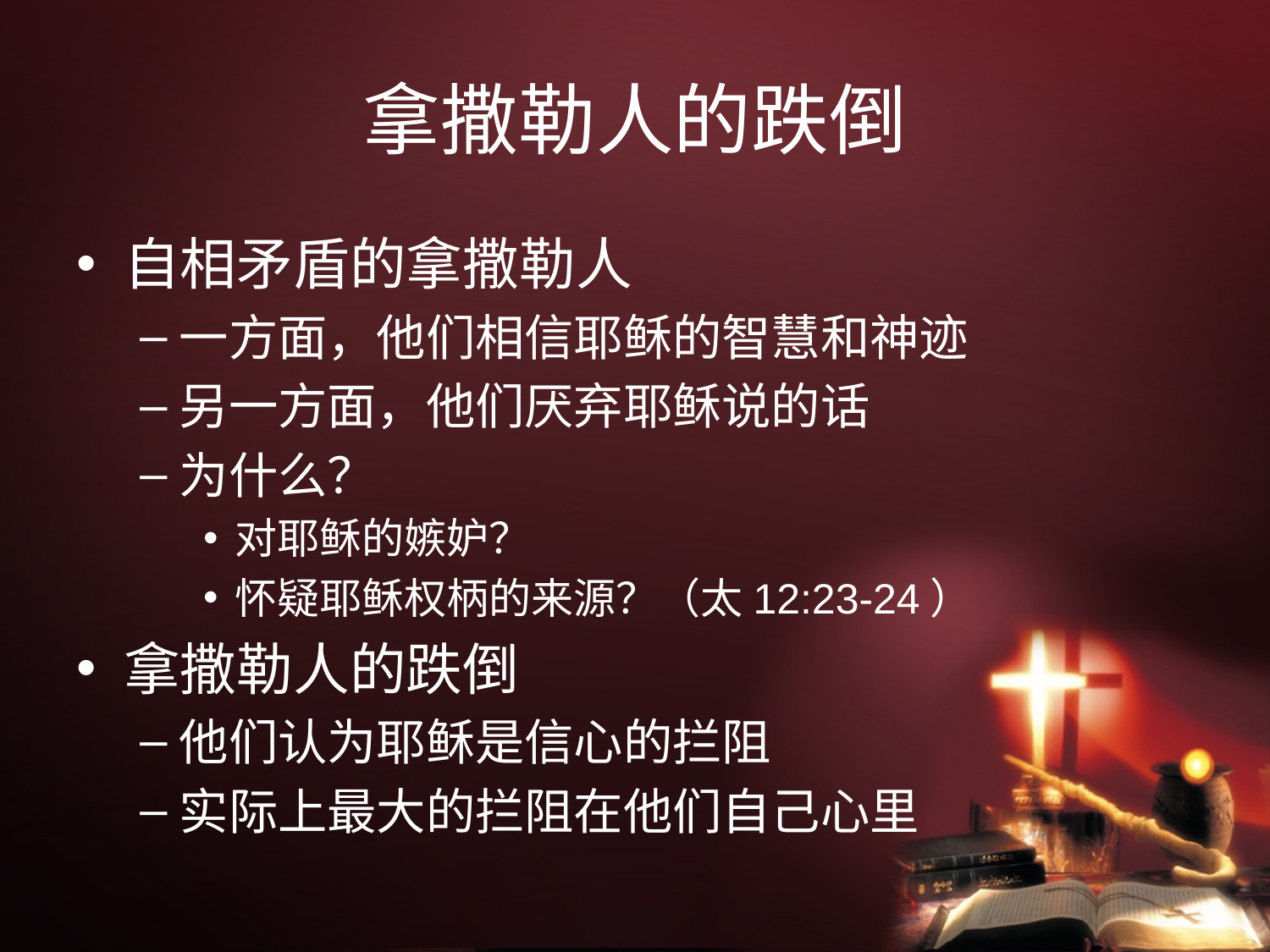

# 拿撒勒人的跌倒
自相矛盾的拿撒勒人
一方面，他们相信耶稣的智慧和神迹
另一方面，他们厌弃耶稣说的话
为什么？
对耶稣的嫉妒？
怀疑耶稣权柄的来源？（太12:23-24）
拿撒勒人的跌倒
他们认为耶稣是信心的拦阻
实际上最大的拦阻在他们自己心里